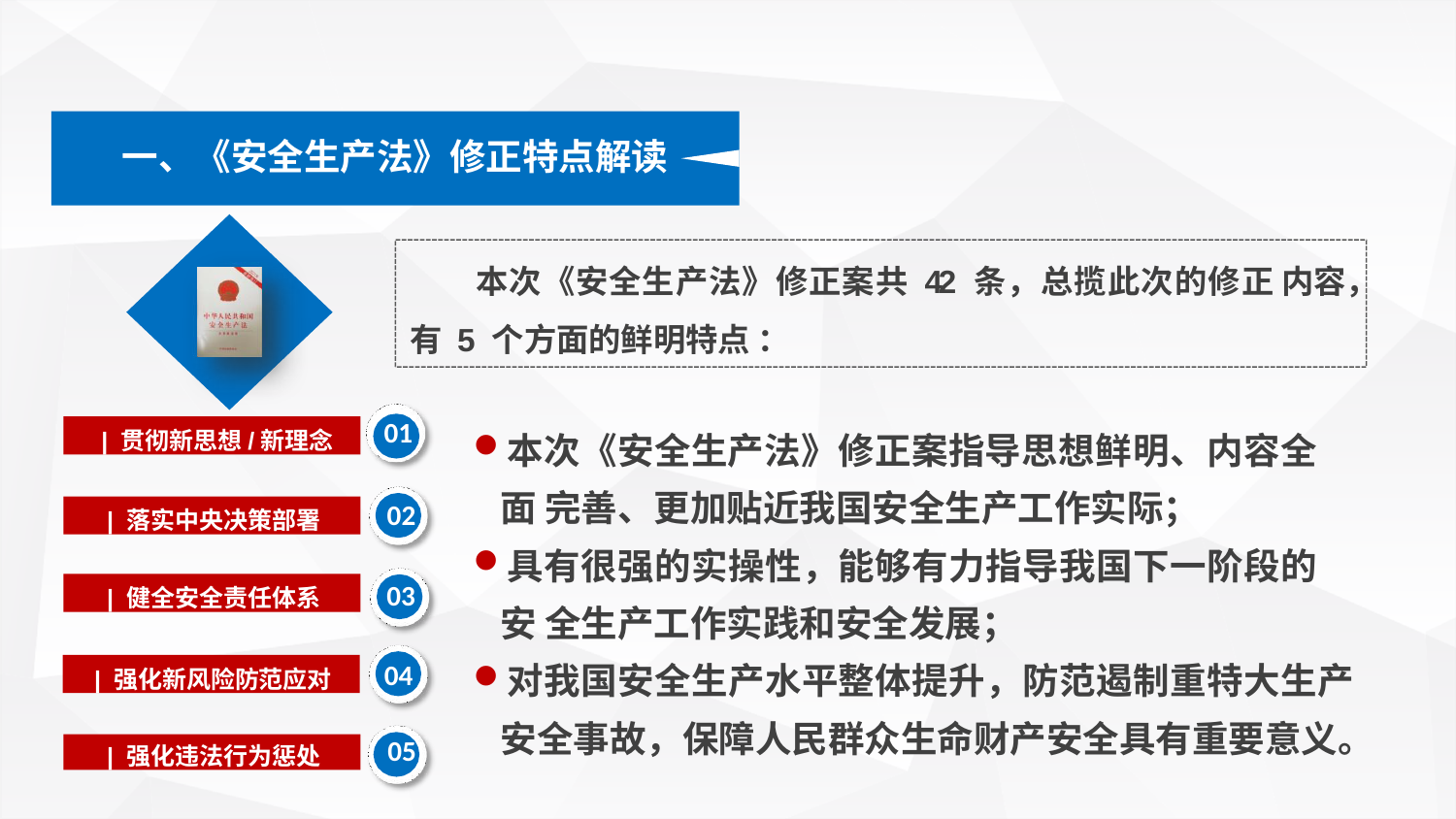

一、《安全生产法》修正特点解读

        本次《安全生产法》修正案共 42 条，总揽此次的修正 内容，有 5 个方面的鲜明特点 ：

本次《安全生产法》修正案指导思想鲜明、内容全面 完善、更加贴近我国安全生产工作实际；
具有很强的实操性，能够有力指导我国下一阶段的安 全生产工作实践和安全发展；
对我国安全生产水平整体提升，防范遏制重特大生产 安全事故，保障人民群众生命财产安全具有重要意义。
01

| 贯彻新思想/新理念

02
| 落实中央决策部署

| 健全安全责任体系

03

04
| 强化新风险防范应对

05

| 强化违法行为惩处